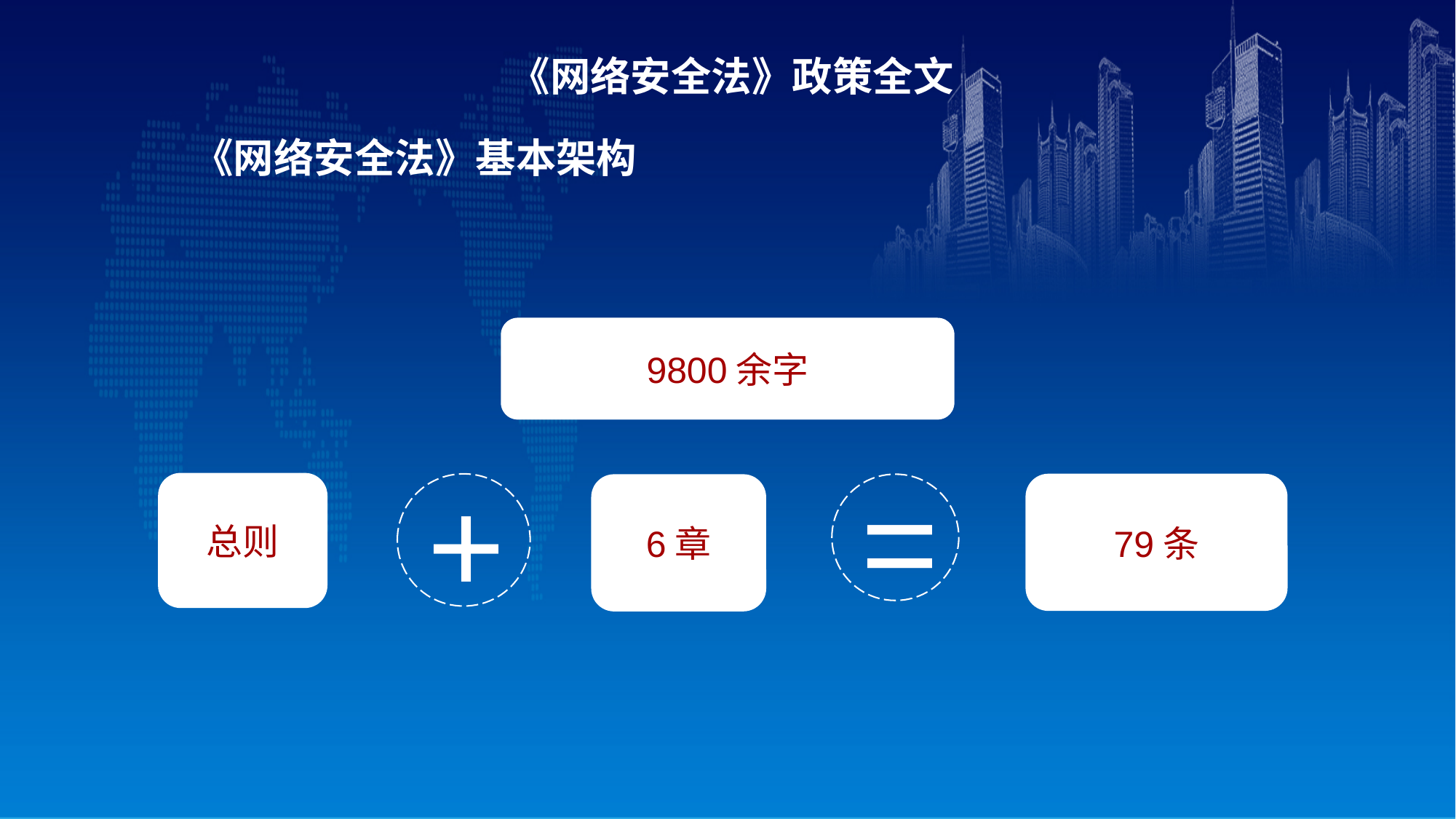

《网络安全法》政策全文
《网络安全法》基本架构
9800余字
总则
79条
+
6章
=